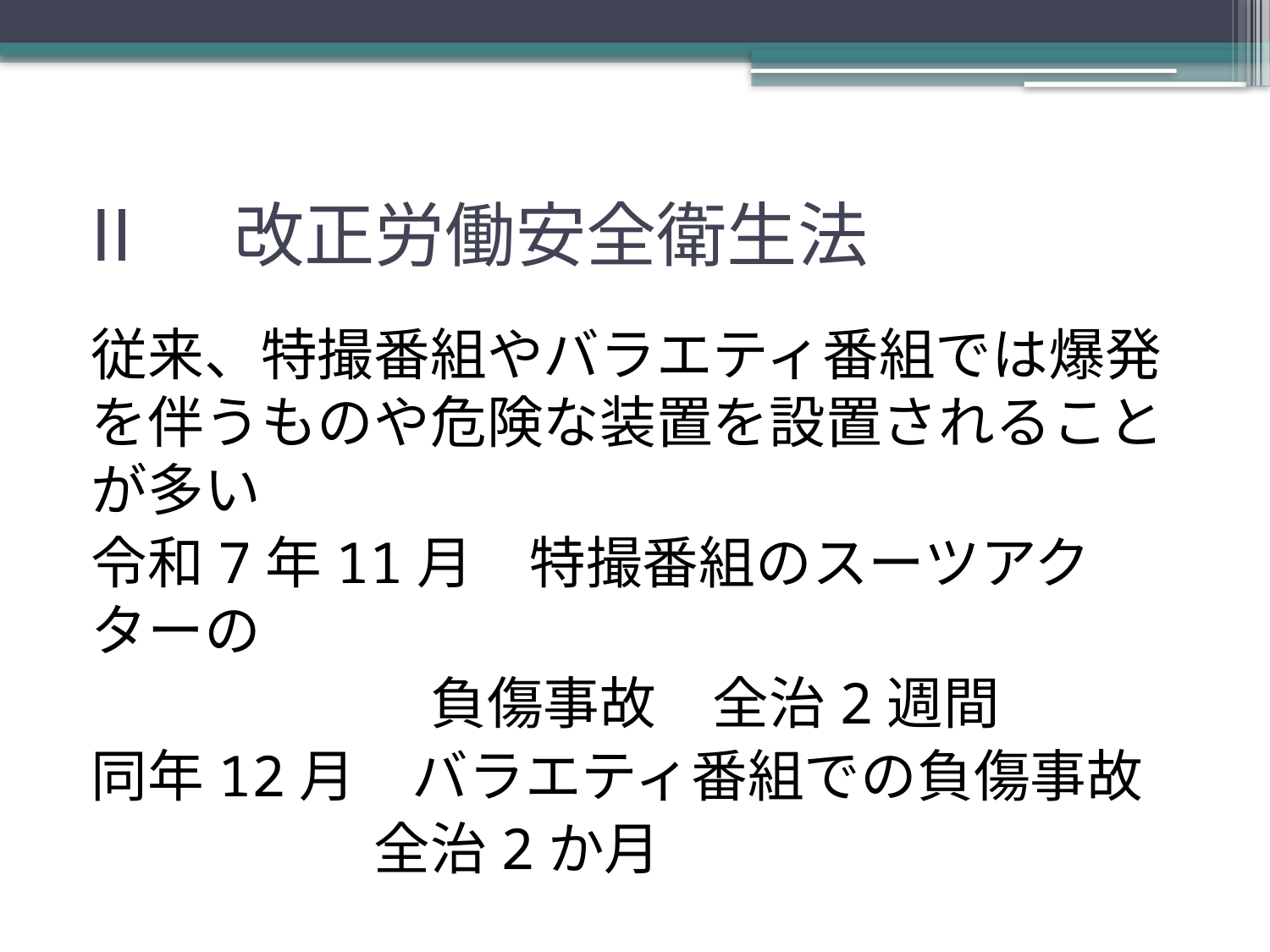

# Ⅱ　改正労働安全衛生法
従来、特撮番組やバラエティ番組では爆発を伴うものや危険な装置を設置されることが多い
令和7年11月　特撮番組のスーツアクターの
　　　　　　負傷事故　全治2週間
同年12月　バラエティ番組での負傷事故
　　　　　全治2か月